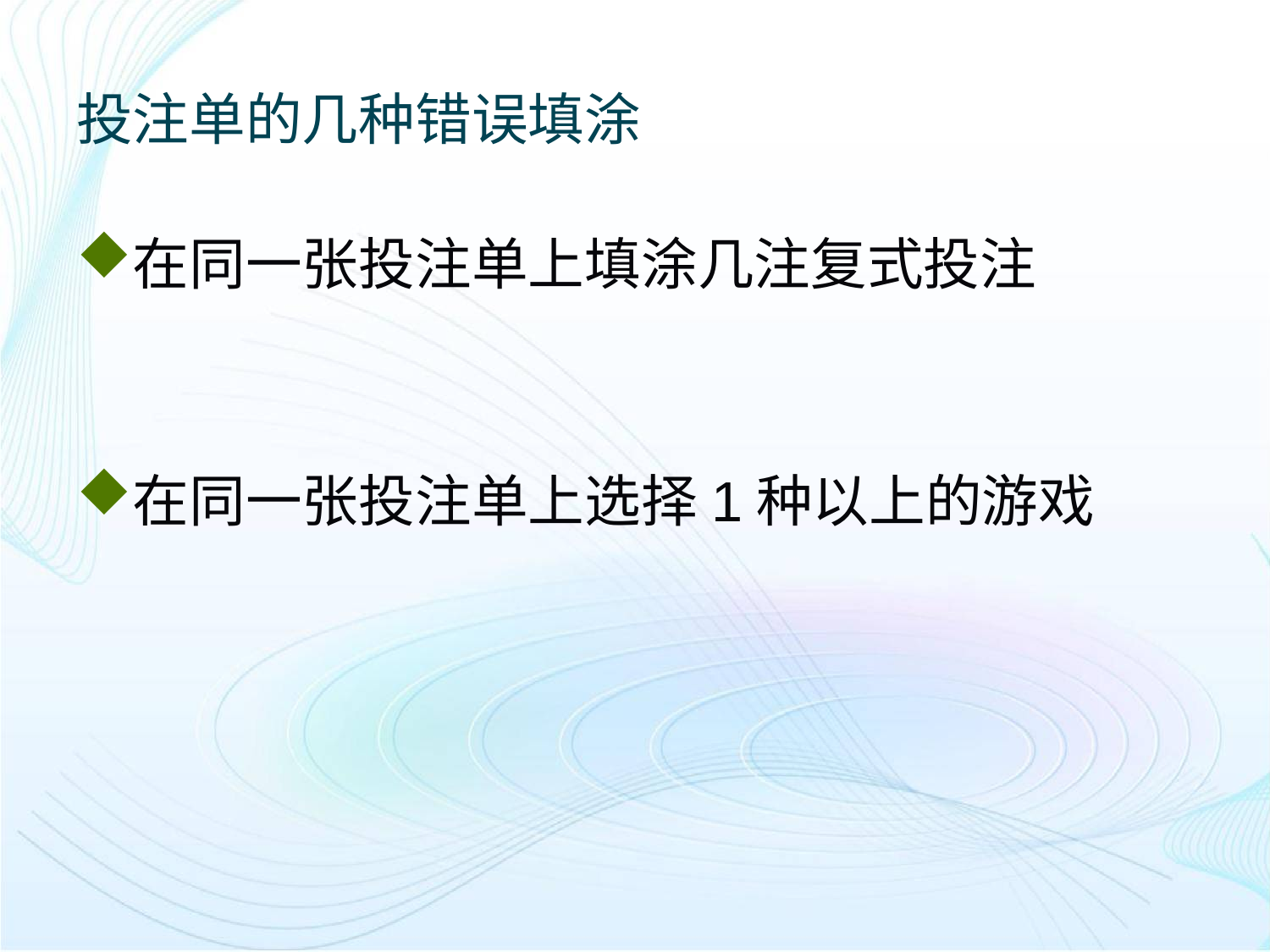

# 投注单的几种错误填涂
在同一张投注单上填涂几注复式投注

在同一张投注单上选择1种以上的游戏